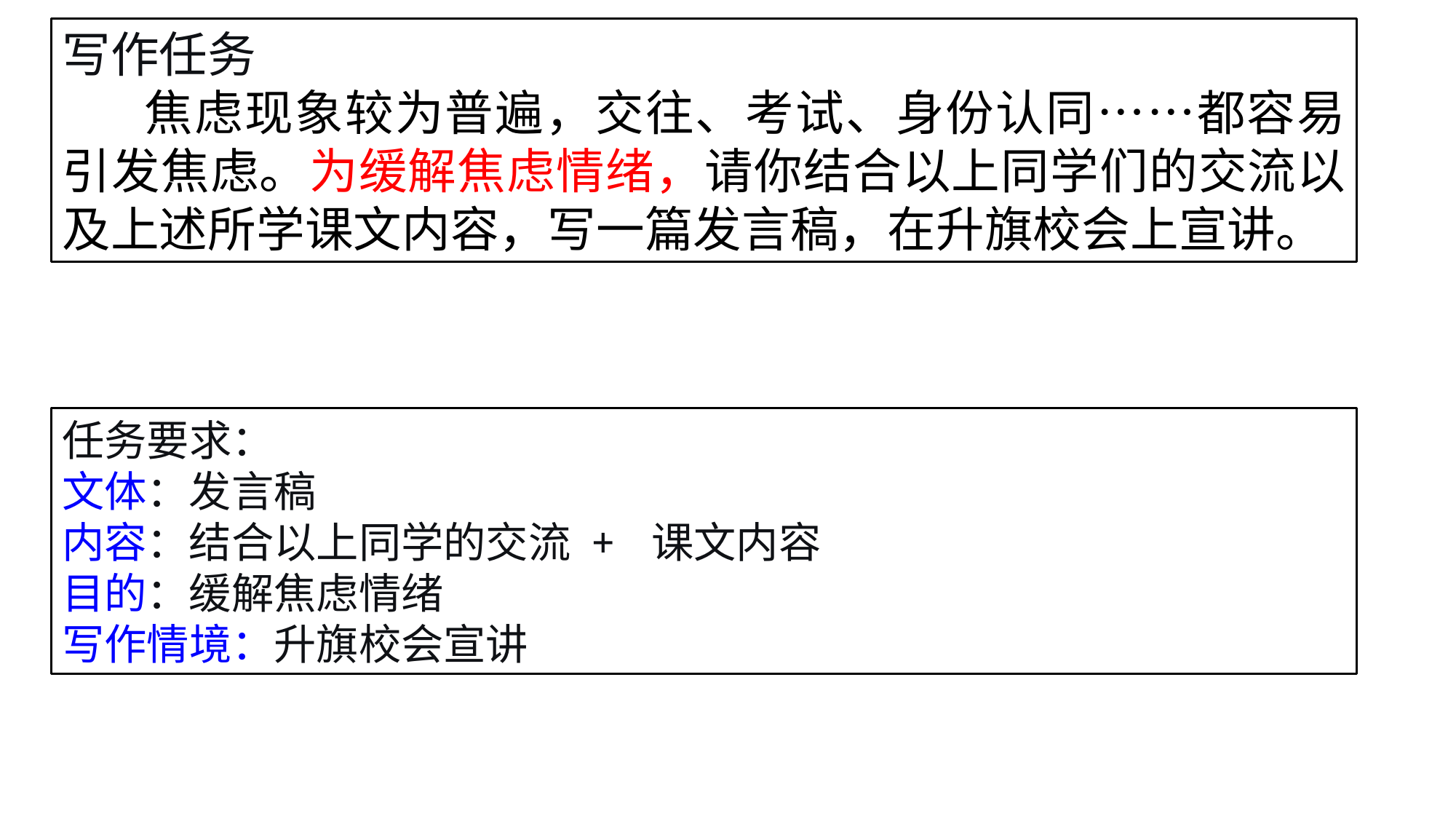

写作任务
   焦虑现象较为普遍，交往、考试、身份认同……都容易引发焦虑。为缓解焦虑情绪，请你结合以上同学们的交流以及上述所学课文内容，写一篇发言稿，在升旗校会上宣讲。
任务要求：
文体：发言稿
内容：结合以上同学的交流 + 课文内容
目的：缓解焦虑情绪
写作情境：升旗校会宣讲